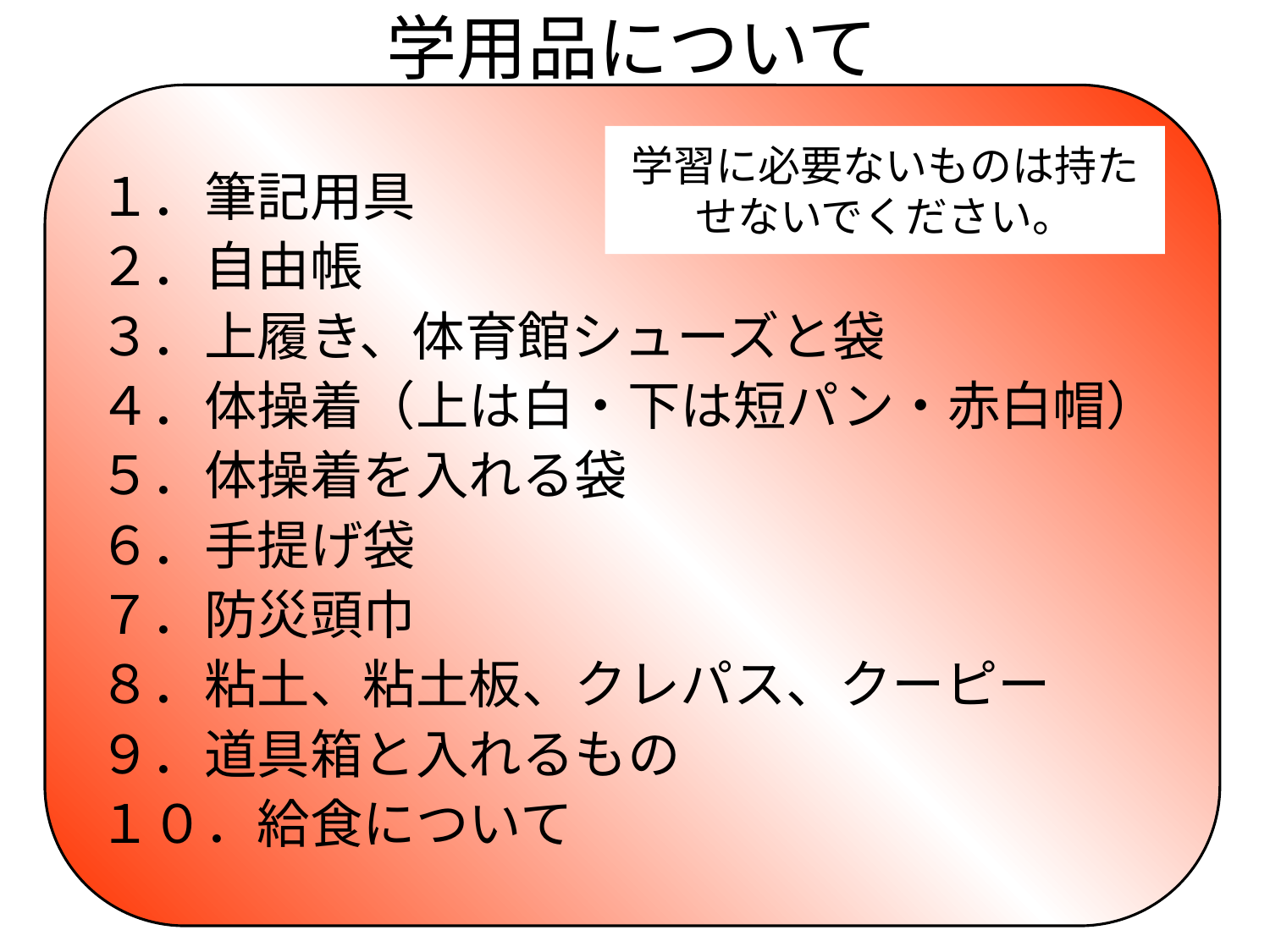

# 学用品について
１．筆記用具
２．自由帳
３．上履き、体育館シューズと袋
４．体操着（上は白・下は短パン・赤白帽）
５．体操着を入れる袋
６．手提げ袋
７．防災頭巾
８．粘土、粘土板、クレパス、クーピー
９．道具箱と入れるもの
１０．給食について
学習に必要ないものは持たせないでください。